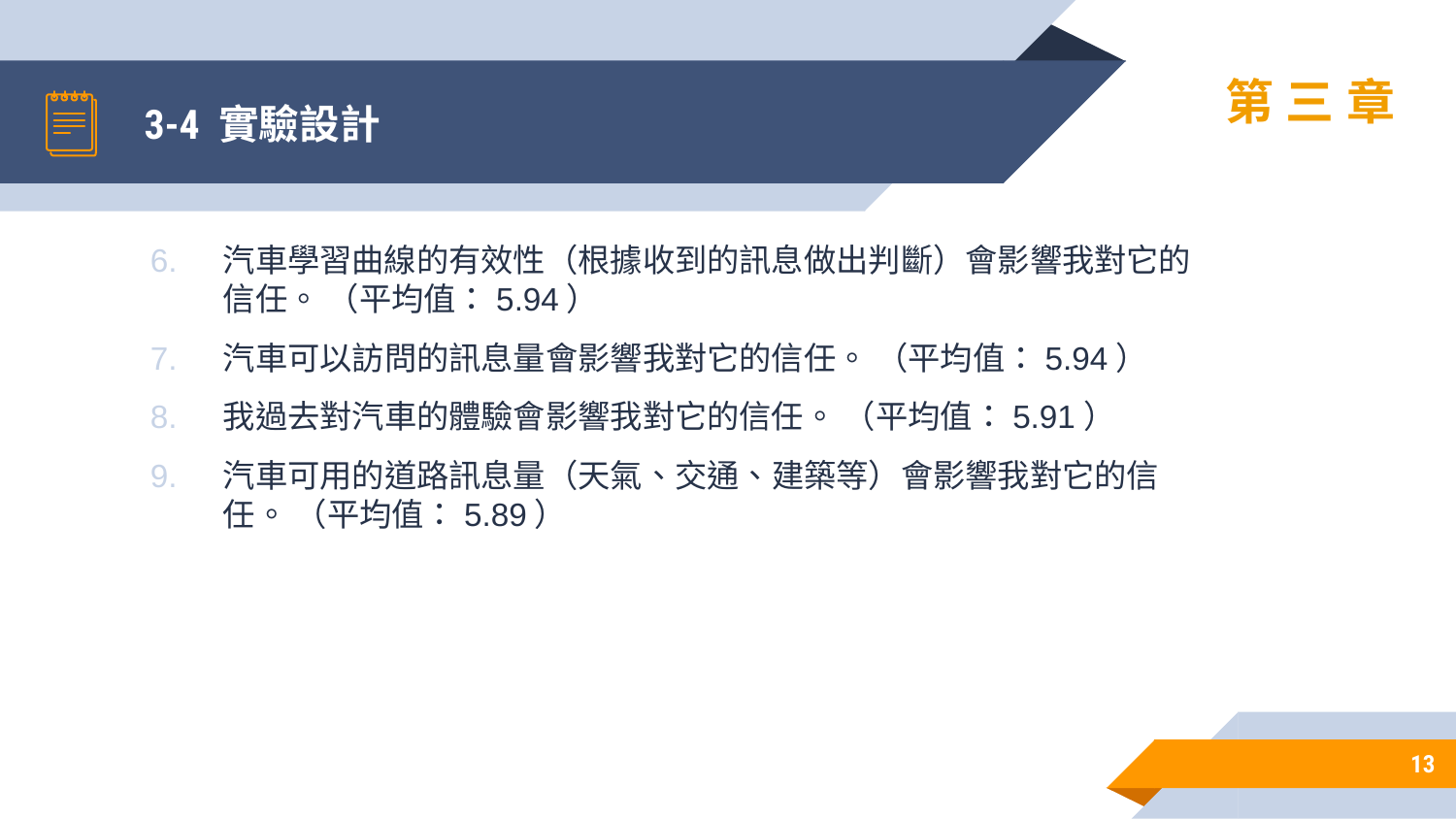

# 3-4 實驗設計
第三章

汽車學習曲線的有效性（根據收到的訊息做出判斷）會影響我對它的信任。 （平均值：5.94）
汽車可以訪問的訊息量會影響我對它的信任。 （平均值：5.94）
我過去對汽車的體驗會影響我對它的信任。 （平均值：5.91）
汽車可用的道路訊息量（天氣、交通、建築等）會影響我對它的信任。 （平均值：5.89）
13